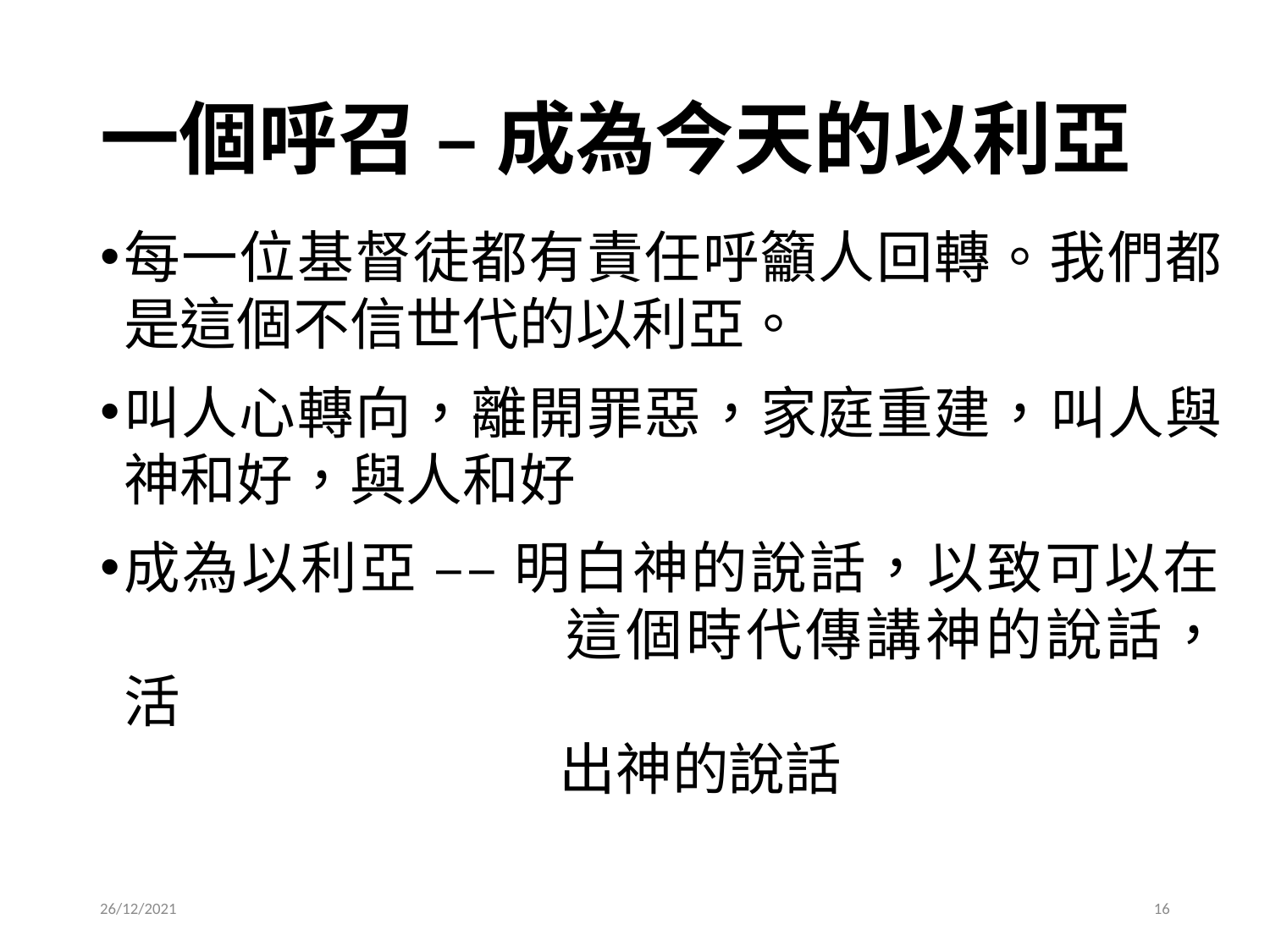

# 一個呼召 – 成為今天的以利亞
每一位基督徒都有責任呼籲人回轉。我們都是這個不信世代的以利亞。
叫人心轉向，離開罪惡，家庭重建，叫人與神和好，與人和好
成為以利亞 –– 明白神的說話，以致可以在
		這個時代傳講神的說話，活
		出神的說話
26/12/2021

16